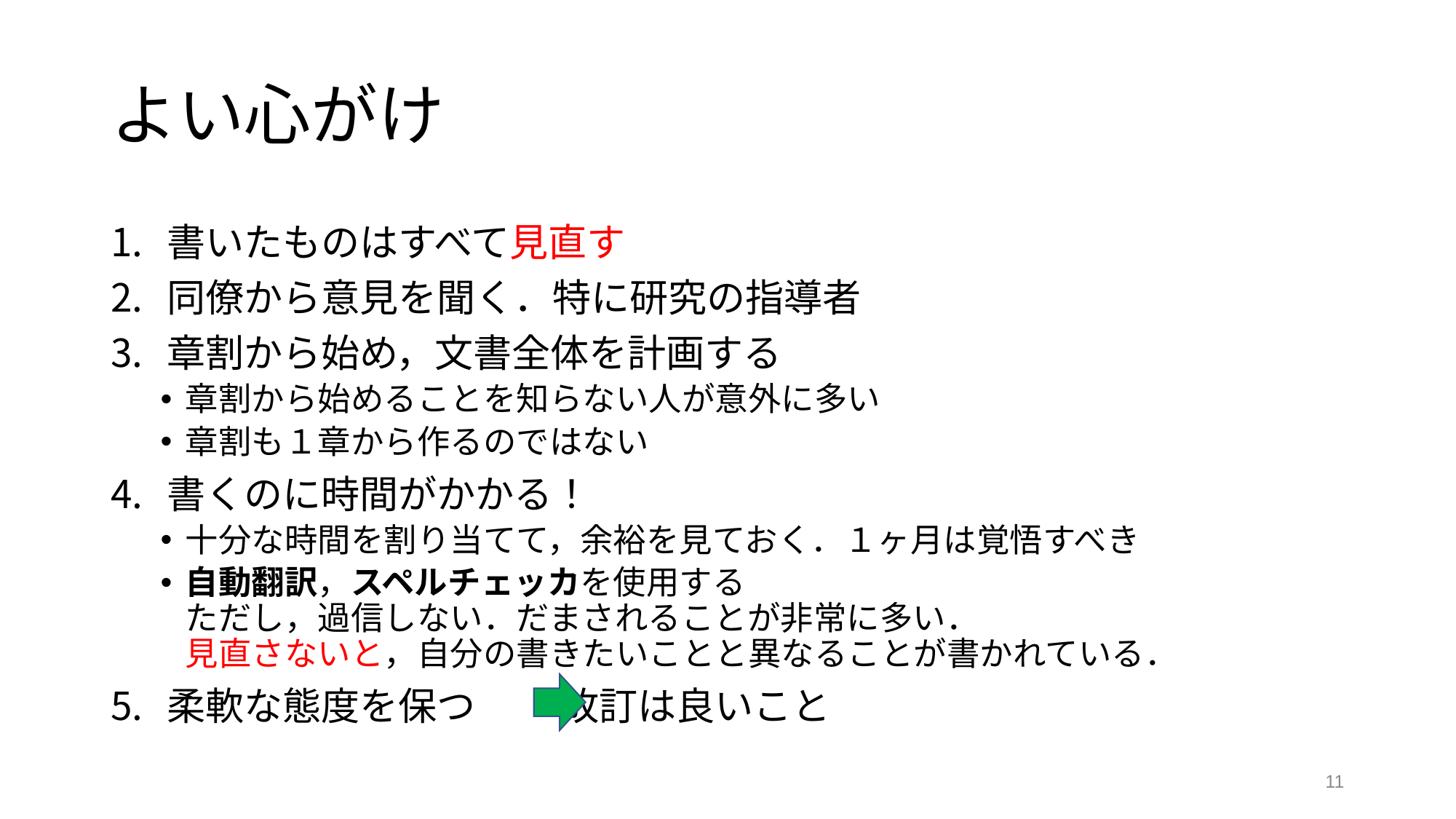

# よい心がけ
書いたものはすべて見直す
同僚から意見を聞く．特に研究の指導者
章割から始め，文書全体を計画する
章割から始めることを知らない人が意外に多い
章割も１章から作るのではない
書くのに時間がかかる！
十分な時間を割り当てて，余裕を見ておく．１ヶ月は覚悟すべき
自動翻訳，スペルチェッカを使用する
ただし，過信しない．だまされることが非常に多い．
見直さないと，自分の書きたいことと異なることが書かれている．
柔軟な態度を保つ 　　改訂は良いこと

11